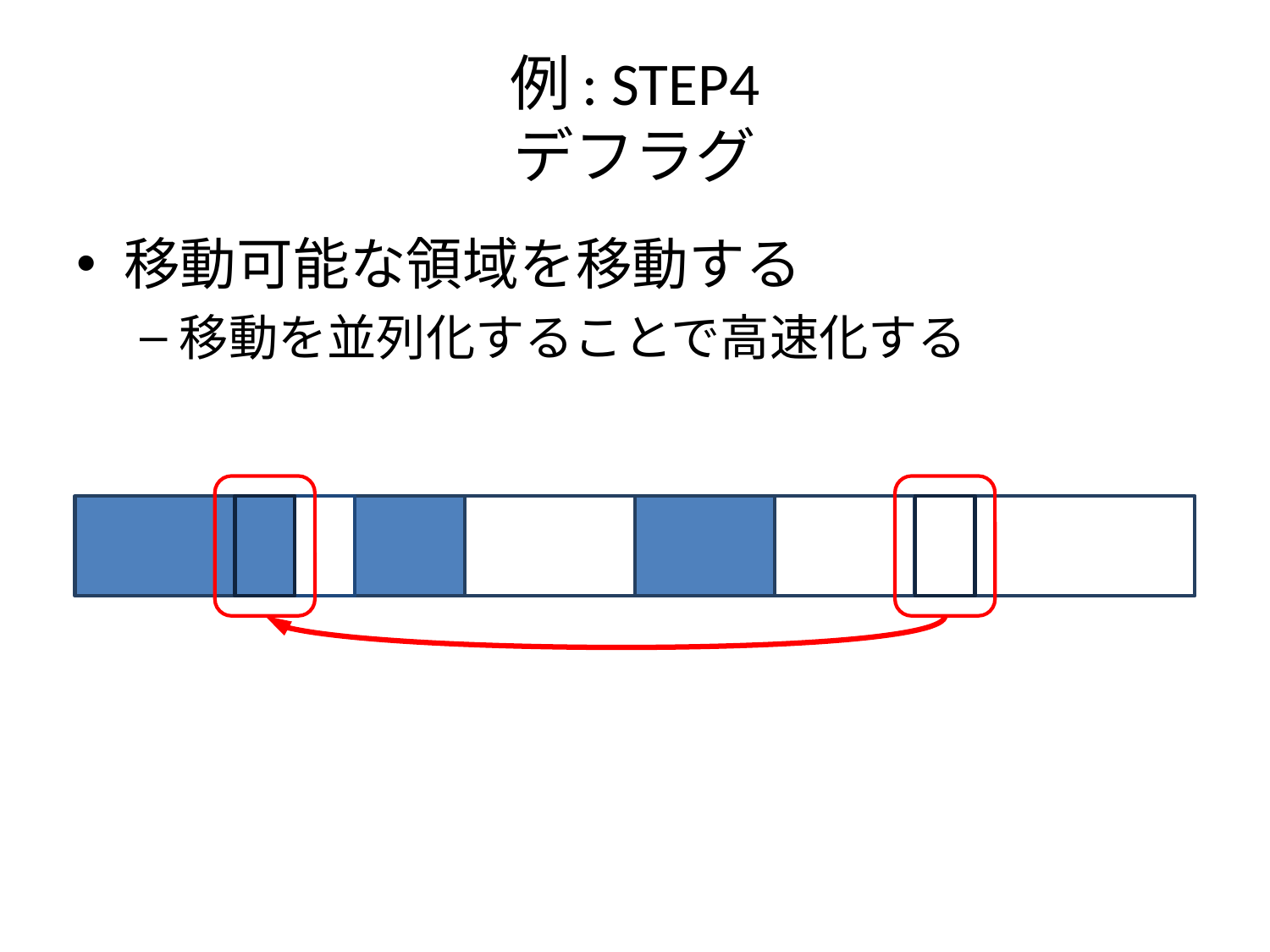

# 例: STEP4 デフラグ
移動可能な領域を移動する
移動を並列化することで高速化する